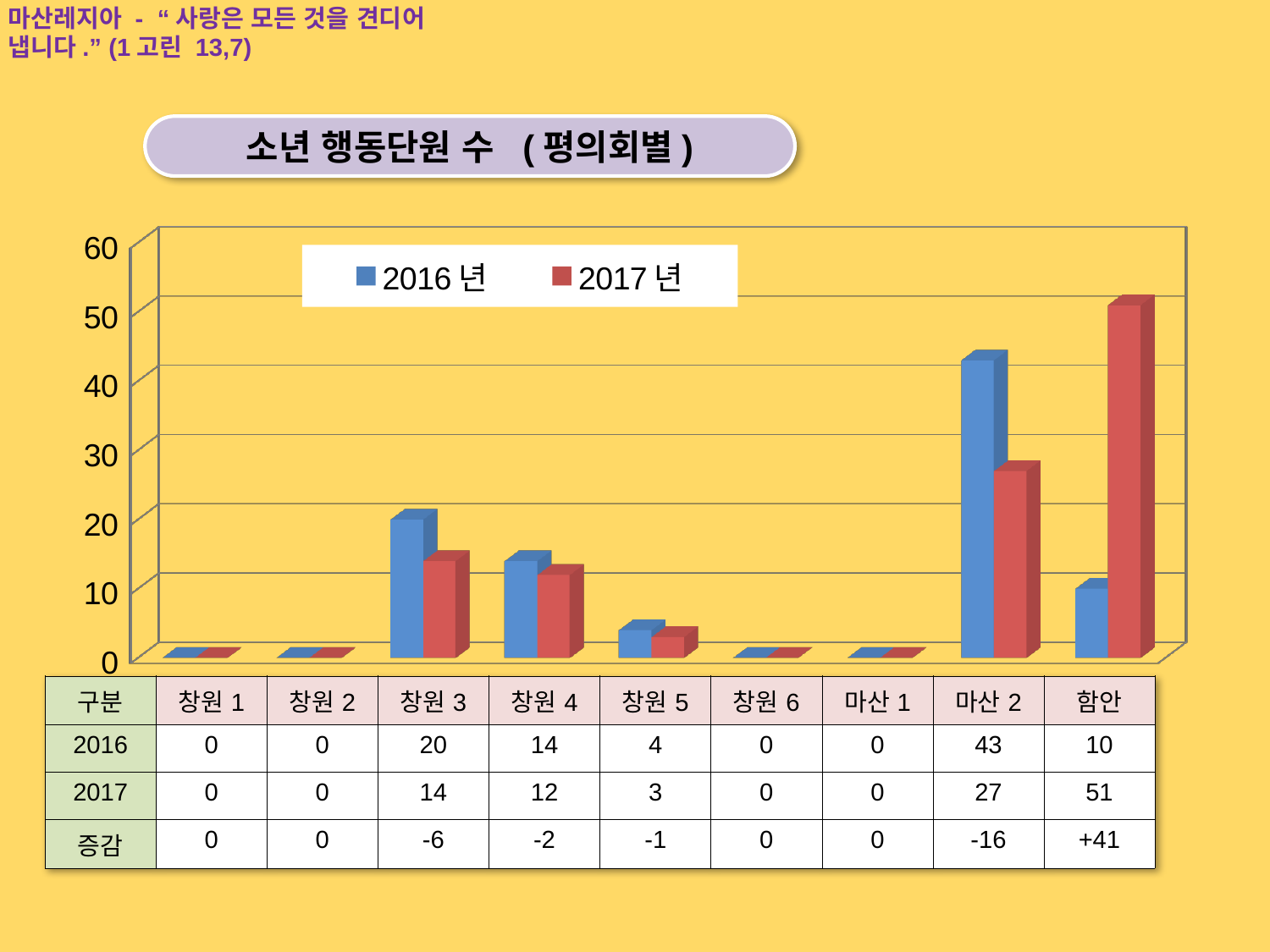

마산레지아 -  “사랑은 모든 것을 견디어 냅니다.” (1고린 13,7)
소년 행동단원 수  (평의회별)

[unsupported chart]

| 구분 | 창원1 | 창원2 | 창원3 | 창원4 | 창원5 | 창원6 | 마산1 | 마산2 | 함안 |
| --- | --- | --- | --- | --- | --- | --- | --- | --- | --- |
| 2016 | 0 | 0 | 20 | 14 | 4 | 0 | 0 | 43 | 10 |
| 2017 | 0 | 0 | 14 | 12 | 3 | 0 | 0 | 27 | 51 |
| 증감 | 0 | 0 | -6 | -2 | -1 | 0 | 0 | -16 | +41 |